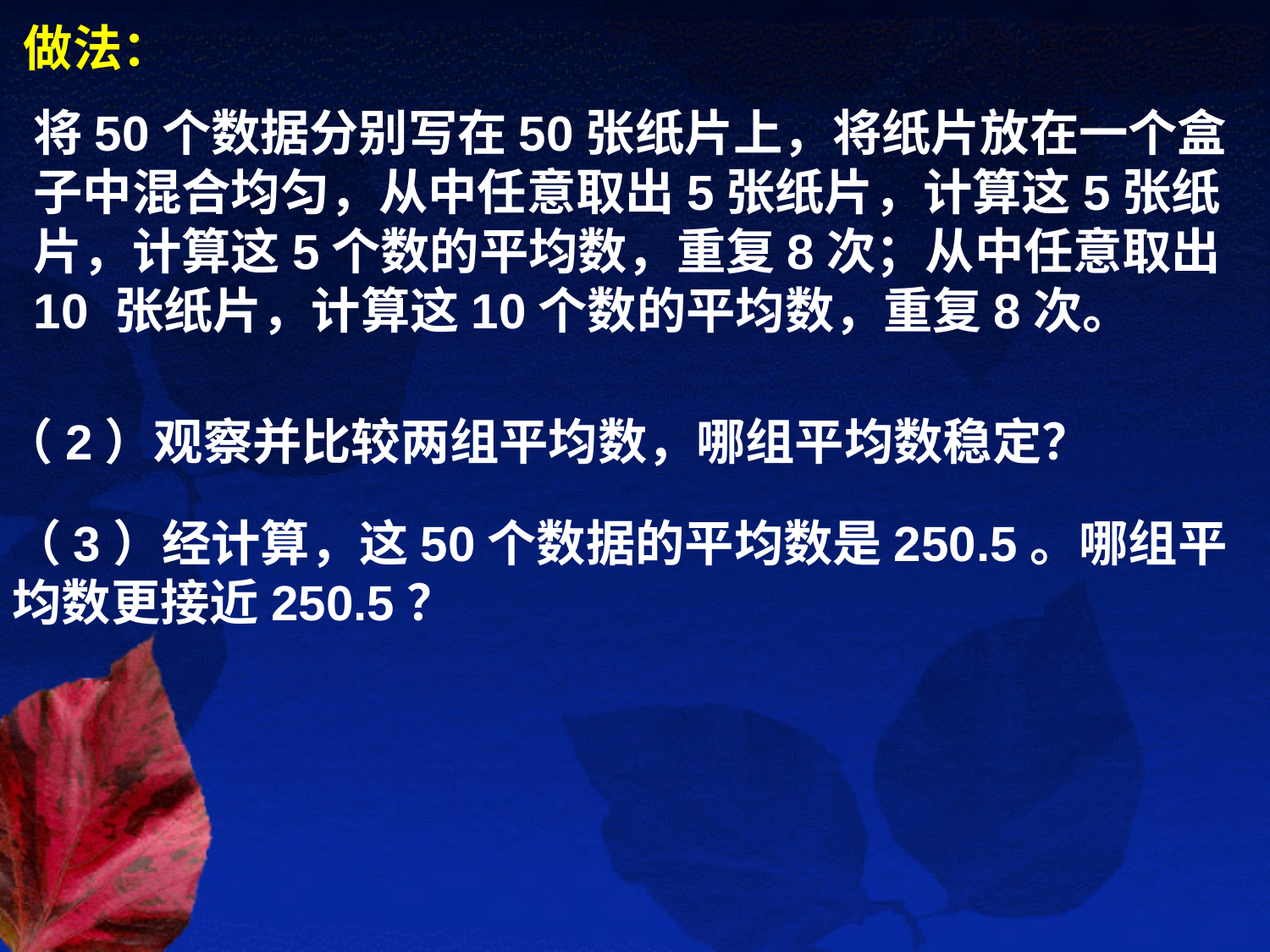

做法：
将50个数据分别写在50张纸片上，将纸片放在一个盒子中混合均匀，从中任意取出5张纸片，计算这5张纸片，计算这5个数的平均数，重复8次；从中任意取出10 张纸片，计算这10个数的平均数，重复8次。
（2）观察并比较两组平均数，哪组平均数稳定？
（3）经计算，这50个数据的平均数是250.5。哪组平均数更接近250.5？